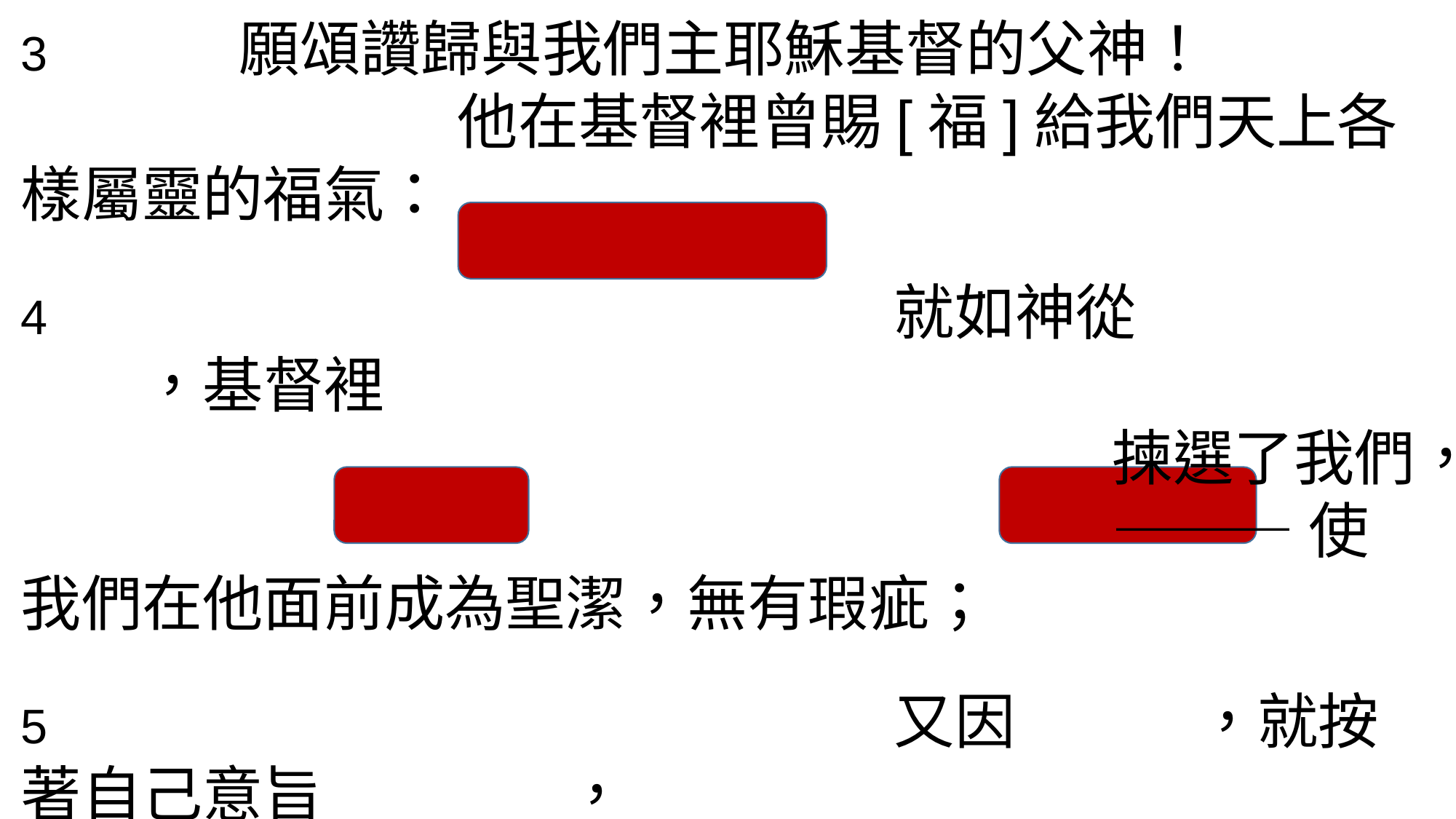

# 第一章
3		願頌讚歸與我們主耶穌基督的父神！
				他在基督裡曾賜[福]給我們天上各樣屬靈的福氣：
4								就如神從創立世界以前，基督裡
										揀選了我們，
										———使我們在他面前成為聖潔，無有瑕疵；
5								又因愛我們，就按著自己意旨所喜悅的，
										預定我們藉著耶穌基督得兒子的名分，
6								———使他榮耀的恩典得著稱讚；
				這恩典是他在愛子裡所[恩]賜給我們的。